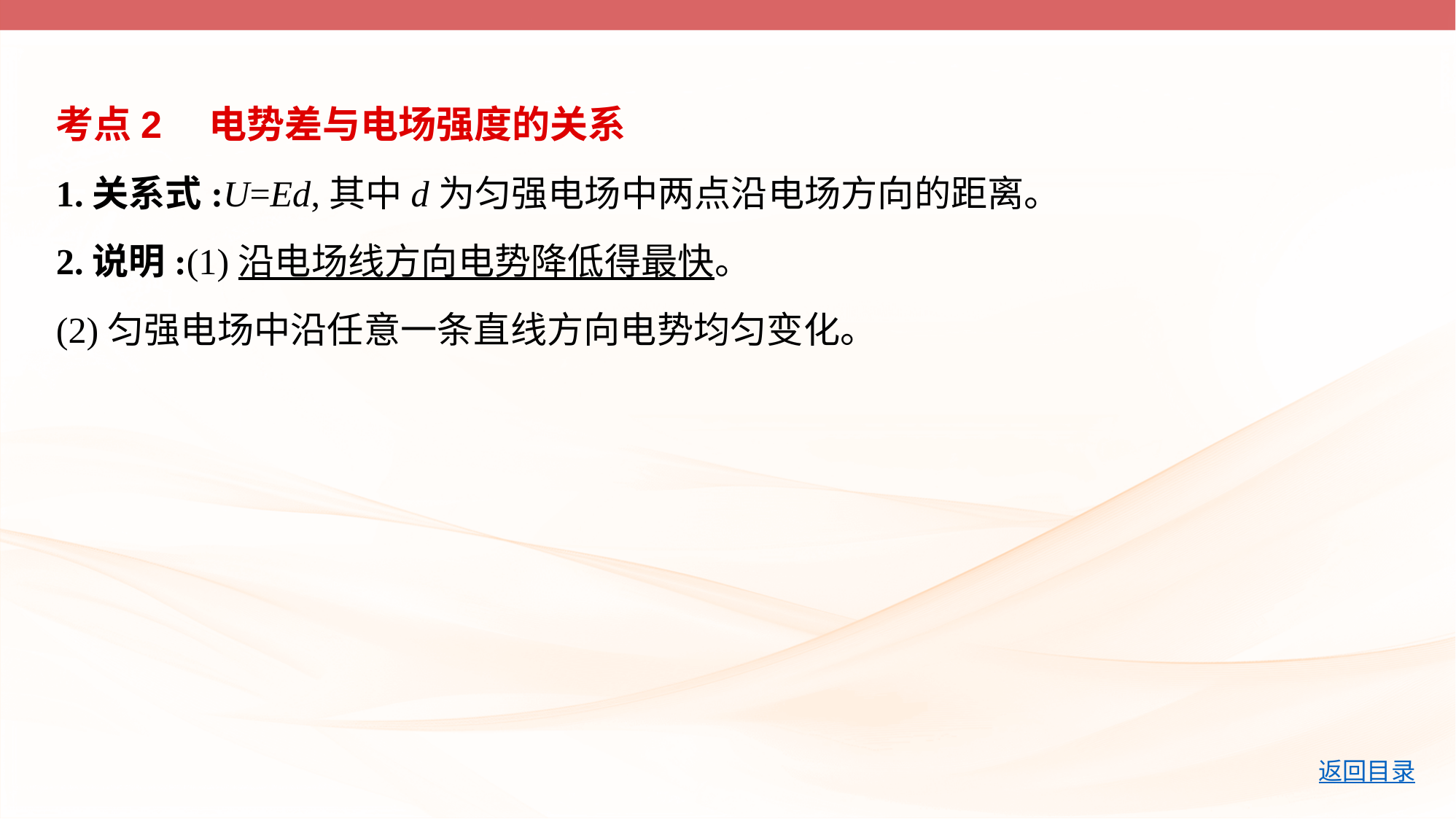

考点2　电势差与电场强度的关系
1.关系式:U=Ed,其中d为匀强电场中两点沿电场方向的距离。
2.说明:(1)沿电场线方向电势降低得最快。
(2)匀强电场中沿任意一条直线方向电势均匀变化。